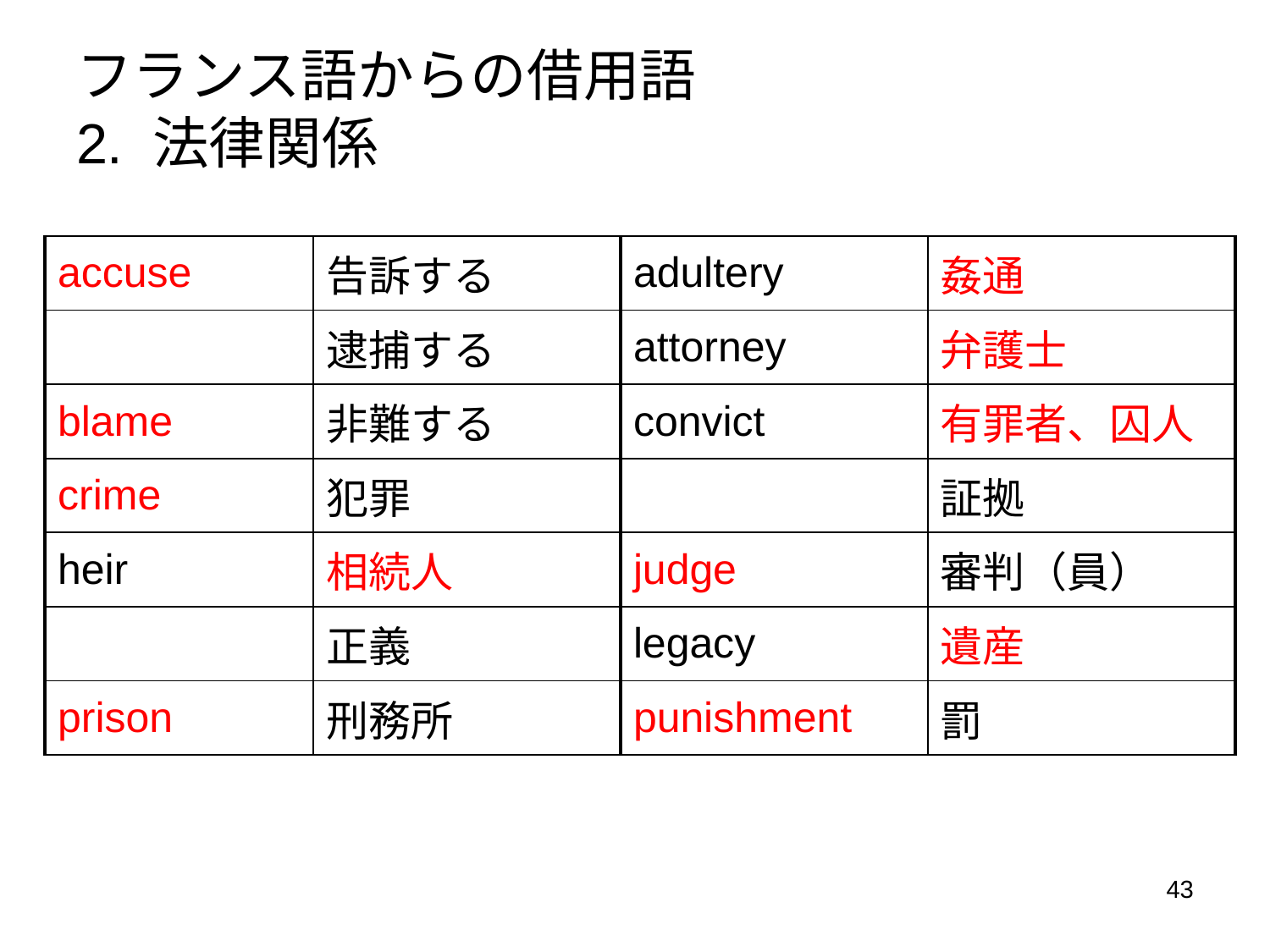

フランス語からの借用語
2. 法律関係
| accuse | 告訴する | adultery | 姦通 |
| --- | --- | --- | --- |
|  | 逮捕する | attorney | 弁護士 |
| blame | 非難する | convict | 有罪者、囚人 |
| crime | 犯罪 |  | 証拠 |
| heir | 相続人 | judge | 審判（員） |
|  | 正義 | legacy | 遺産 |
| prison | 刑務所 | punishment | 罰 |
43